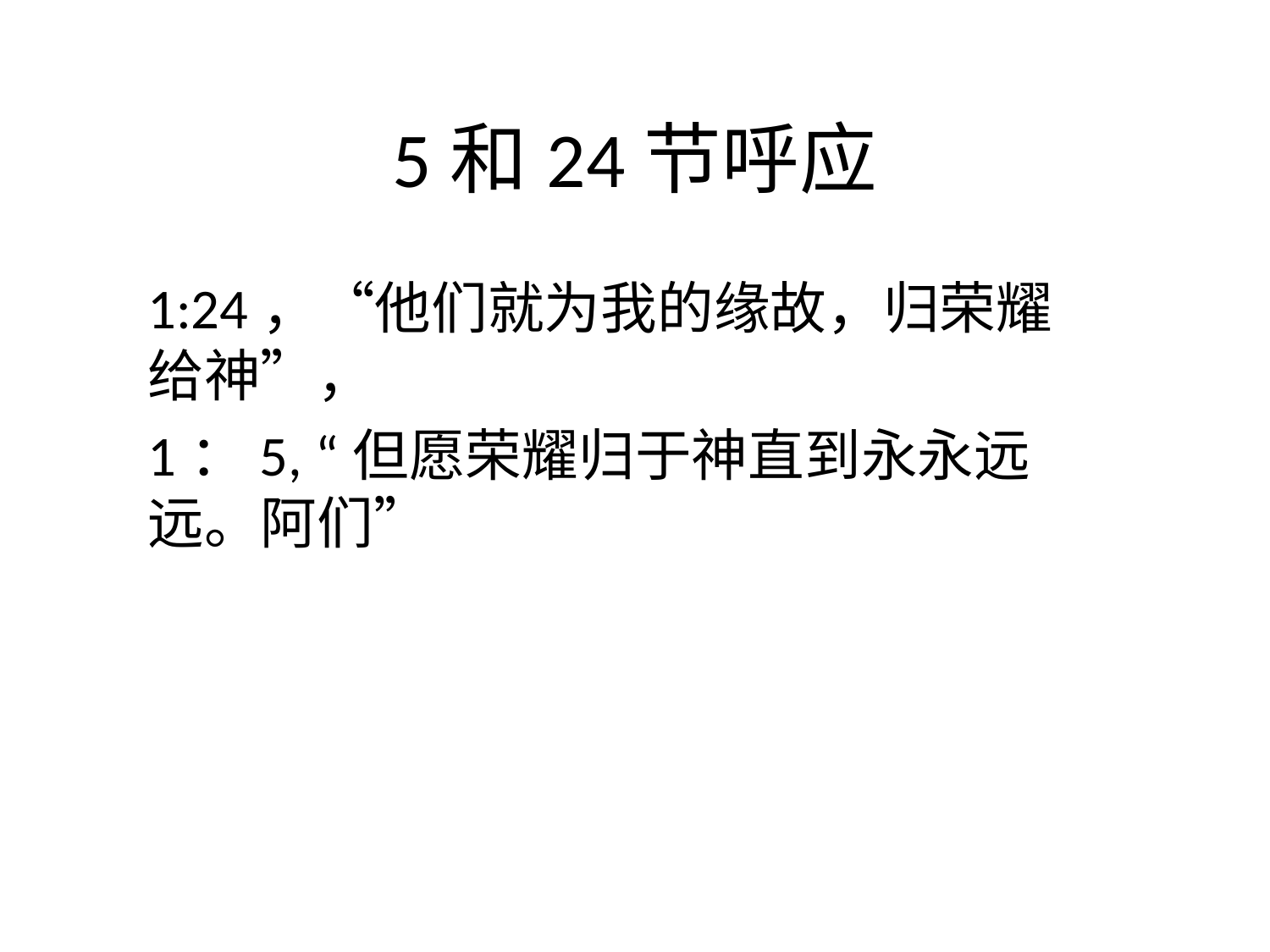

# 5和24节呼应
1:24，“他们就为我的缘故，归荣耀给神”，
1：5, “但愿荣耀归于神直到永永远远。阿们”